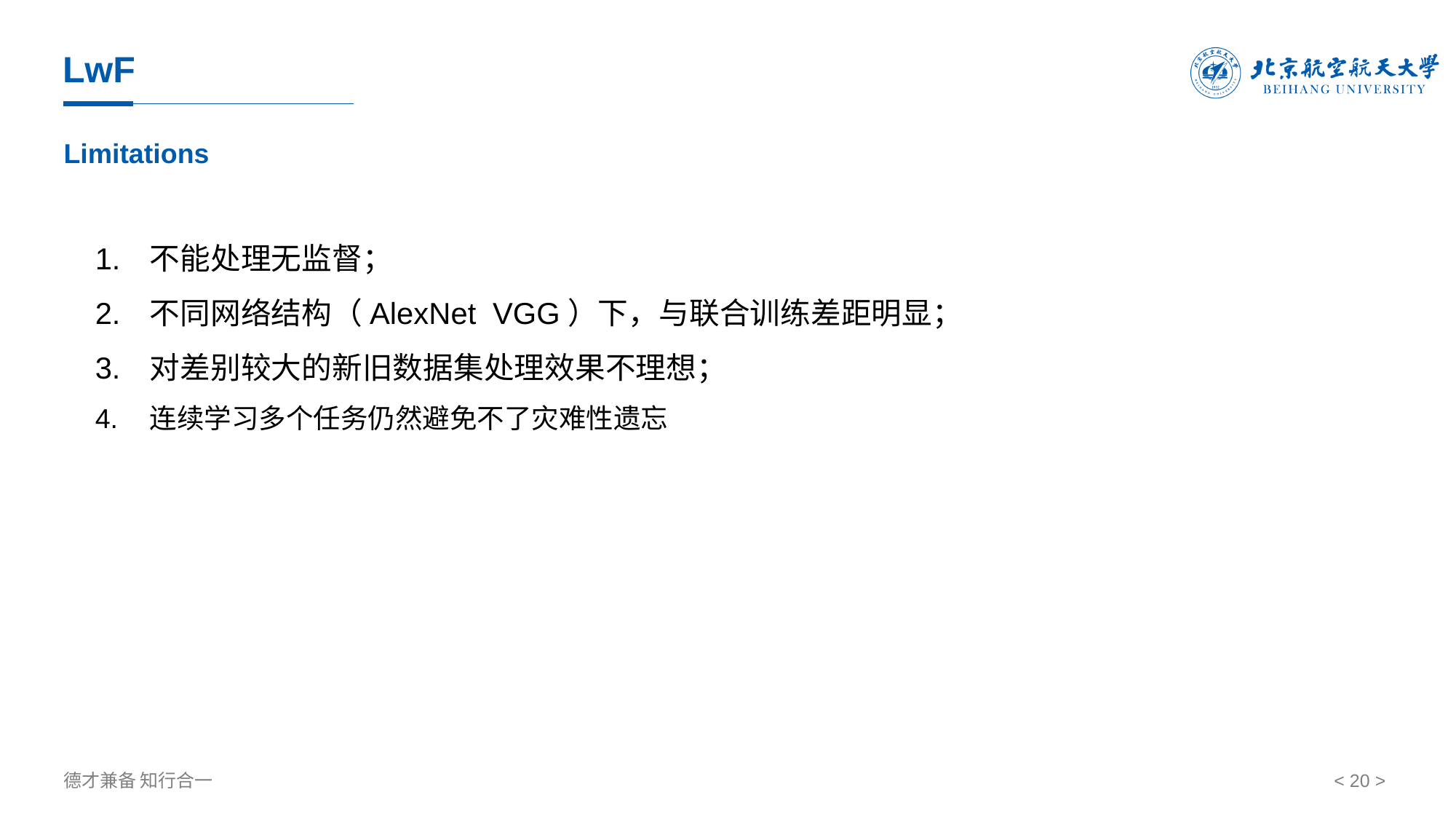

# LwF
Limitations
不能处理无监督；
不同网络结构（AlexNet  VGG）下，与联合训练差距明显；
对差别较大的新旧数据集处理效果不理想；
连续学习多个任务仍然避免不了灾难性遗忘

< 20 >